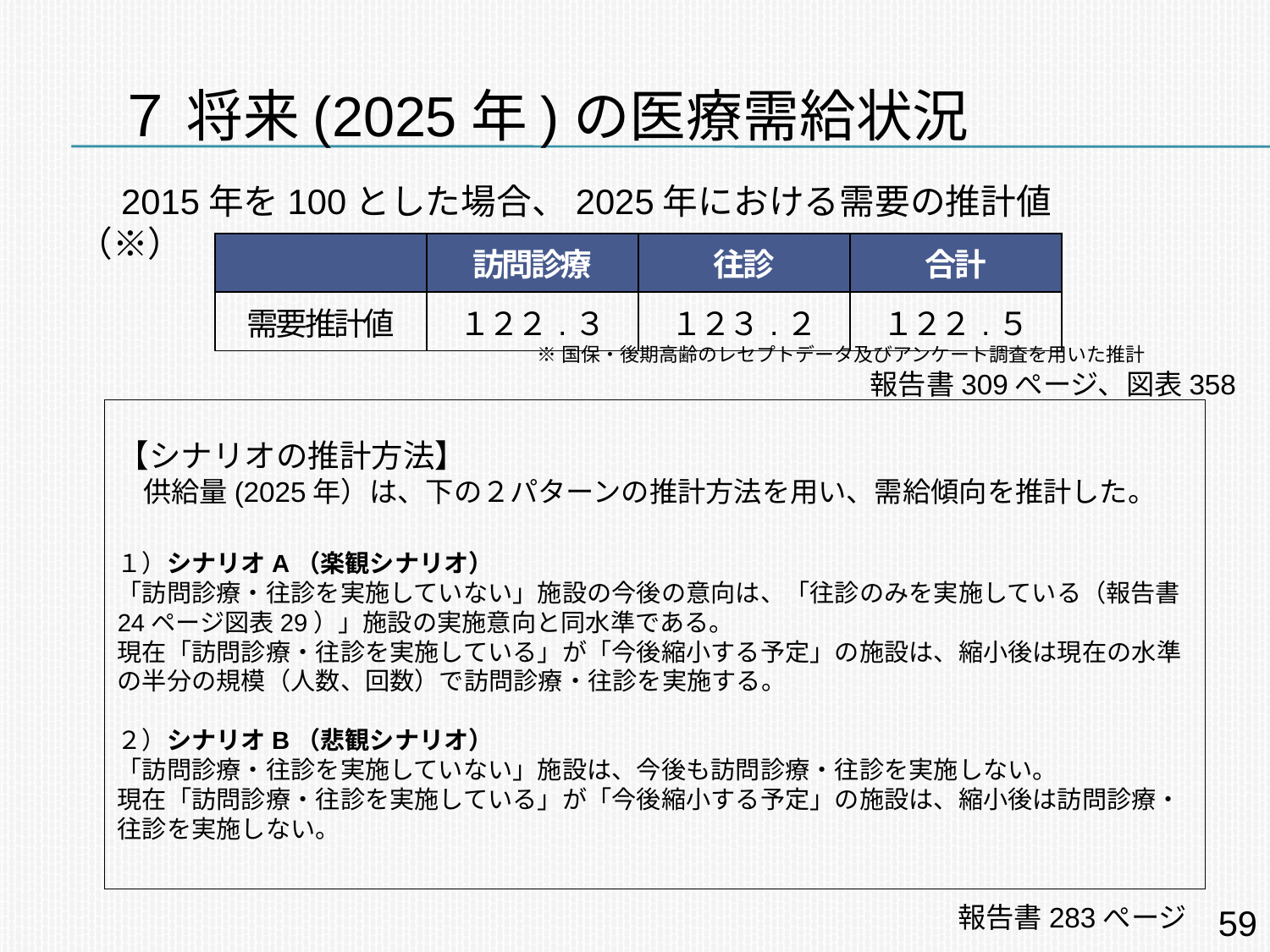

# ７ 将来(2025年)の医療需給状況
　2015年を100とした場合、2025年における需要の推計値（※）

|  | 訪問診療 | 往診 | 合計 |
| --- | --- | --- | --- |
| 需要推計値 | １２２.３ | １２３.２ | １２２.５ |
※国保・後期高齢のレセプトデータ及びアンケート調査を用いた推計
報告書309ぺージ、図表358

【シナリオの推計方法】
   供給量(2025年）は、下の２パターンの推計方法を用い、需給傾向を推計した。

１）シナリオA（楽観シナリオ）
「訪問診療・往診を実施していない」施設の今後の意向は、「往診のみを実施している（報告書24ページ図表29）」施設の実施意向と同水準である。
現在「訪問診療・往診を実施している」が「今後縮小する予定」の施設は、縮小後は現在の水準の半分の規模（人数、回数）で訪問診療・往診を実施する。

２）シナリオB（悲観シナリオ）
「訪問診療・往診を実施していない」施設は、今後も訪問診療・往診を実施しない。
現在「訪問診療・往診を実施している」が「今後縮小する予定」の施設は、縮小後は訪問診療・往診を実施しない。
報告書283ぺージ
59